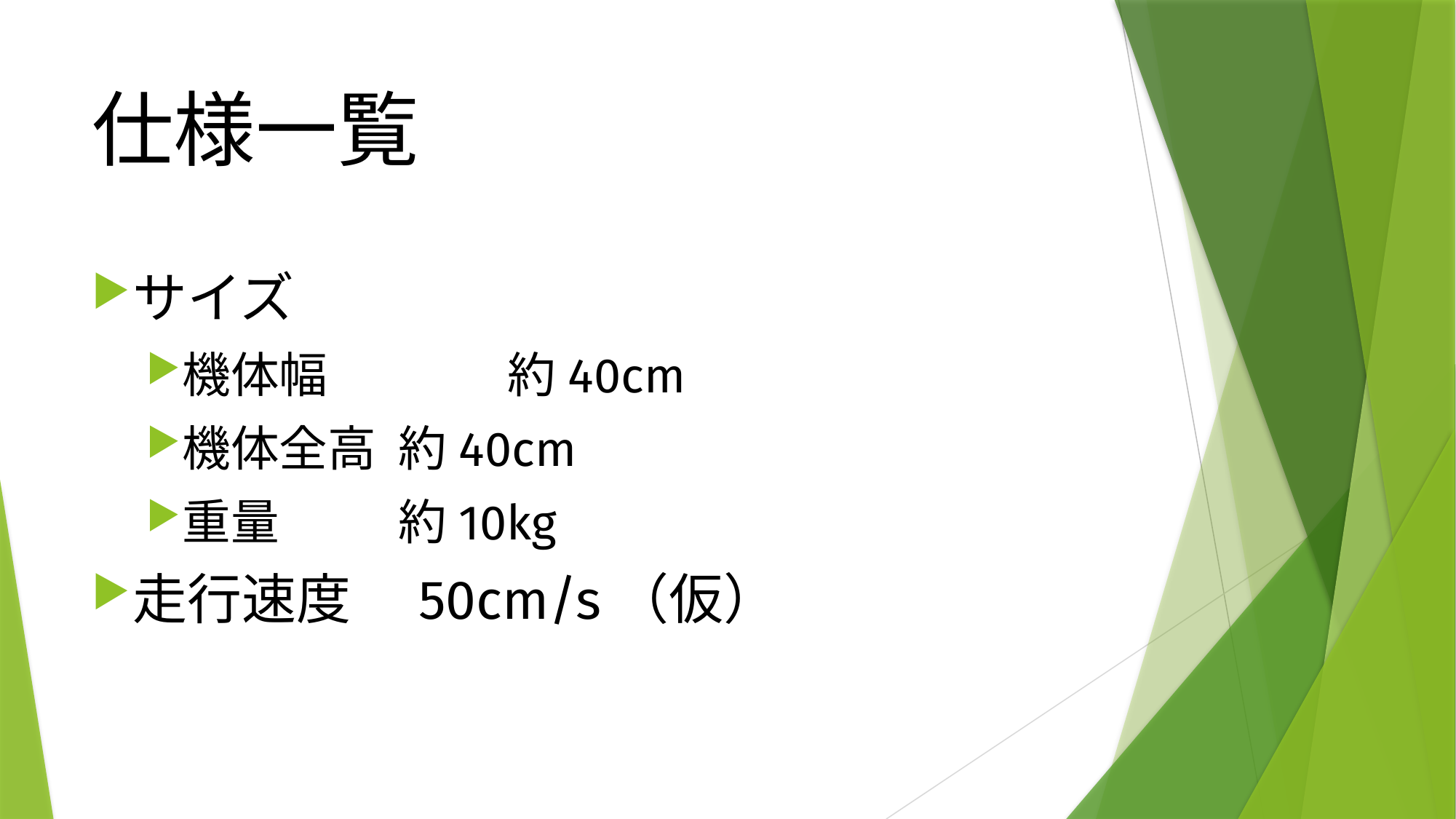

# 仕様一覧
サイズ
機体幅		約40cm
機体全高	約40cm
重量		約10kg
走行速度　50cm/s（仮）